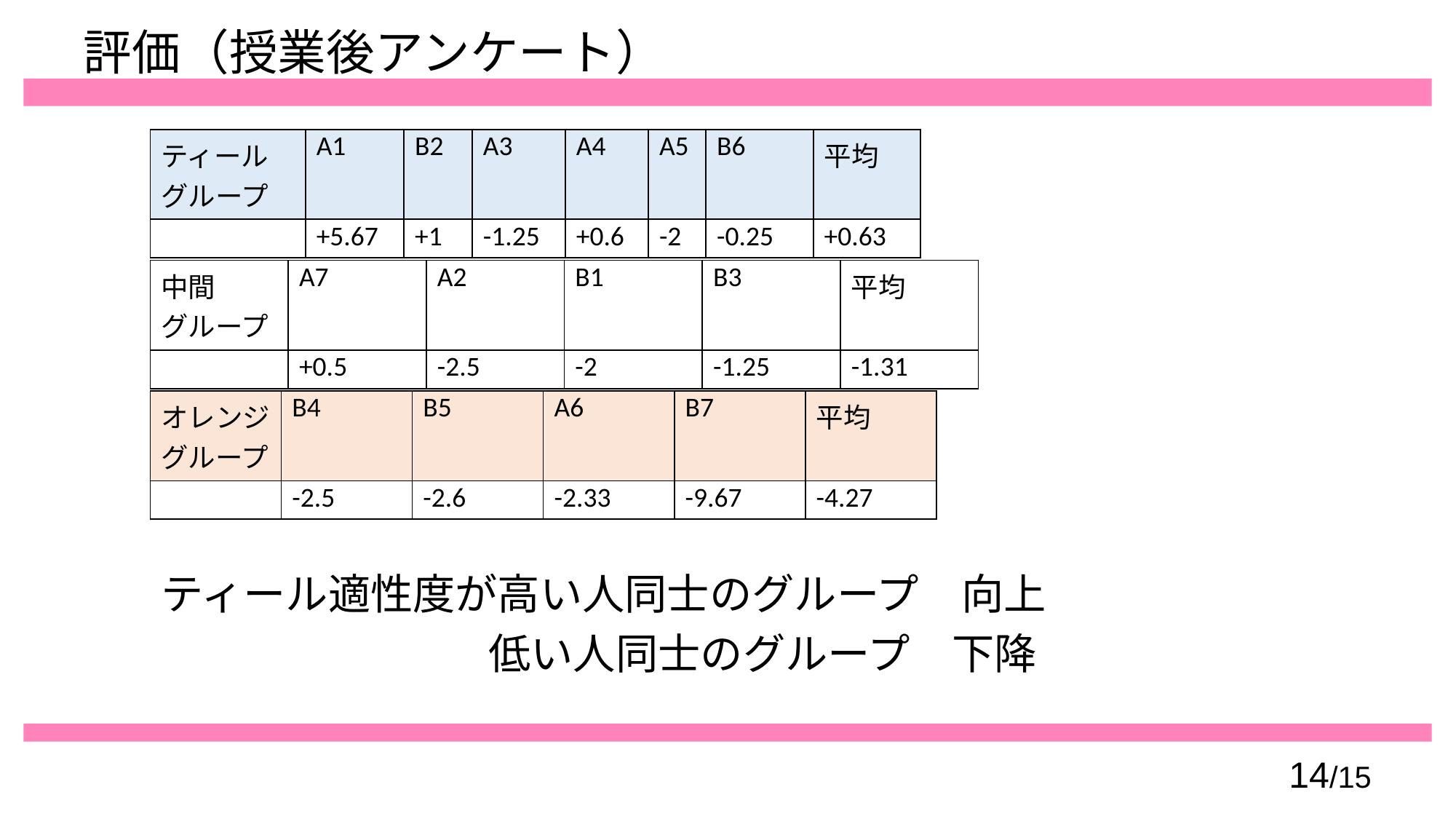

# 評価（授業後アンケート）
| ティール グループ | A1 | B2 | A3 | A4 | A5 | B6 | 平均 |
| --- | --- | --- | --- | --- | --- | --- | --- |
|  | +5.67 | +1 | -1.25 | +0.6 | -2 | -0.25 | +0.63 |
| 中間 グループ | A7 | A2 | B1 | B3 | 平均 |
| --- | --- | --- | --- | --- | --- |
|  | +0.5 | -2.5 | -2 | -1.25 | -1.31 |
| オレンジグループ | B4 | B5 | A6 | B7 | 平均 |
| --- | --- | --- | --- | --- | --- |
|  | -2.5 | -2.6 | -2.33 | -9.67 | -4.27 |
ティール適性度が高い人同士のグループ　向上
			低い人同士のグループ　下降
14/15